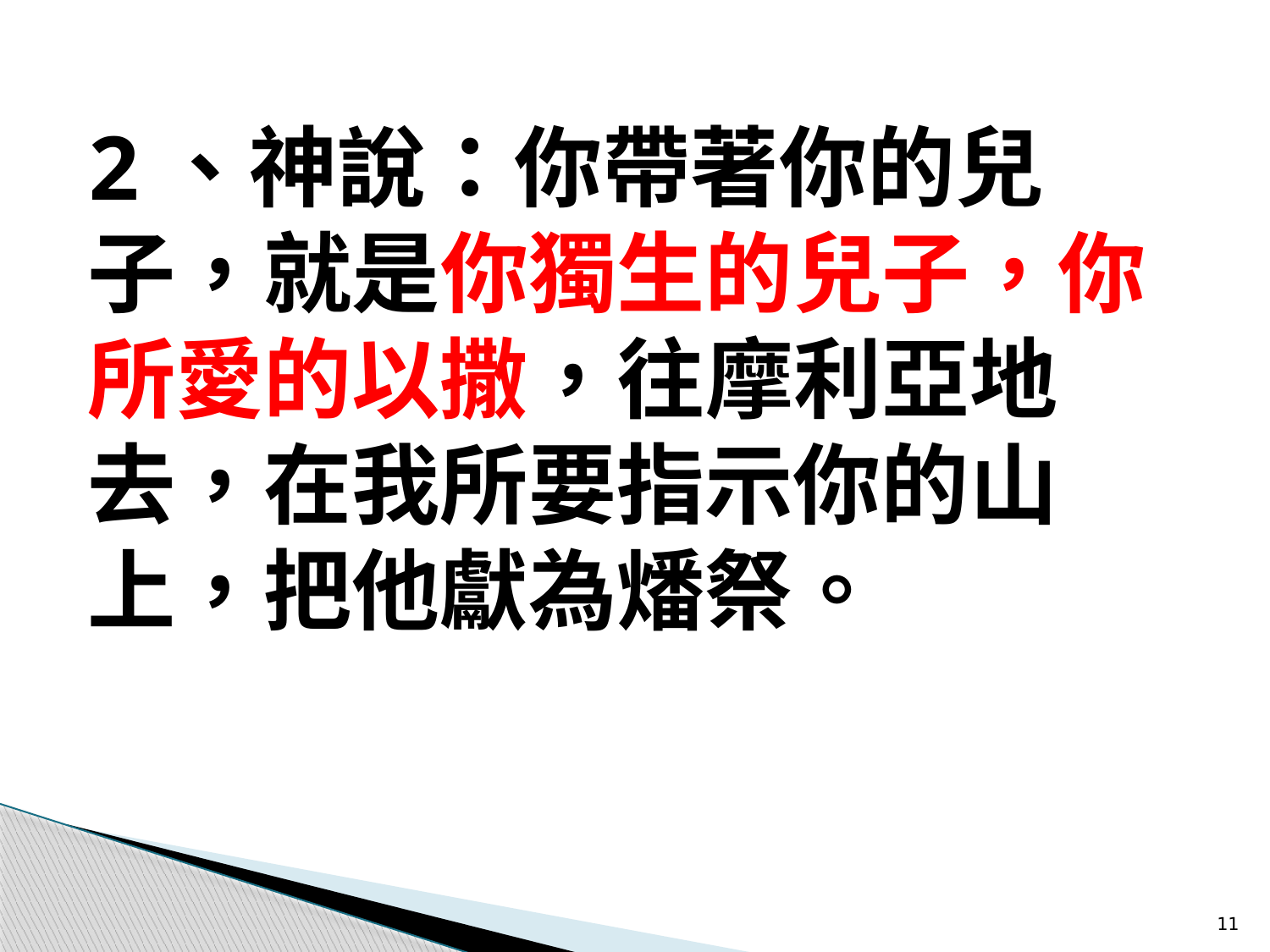

2、神說：你帶著你的兒子，就是你獨生的兒子，你所愛的以撒，往摩利亞地去，在我所要指示你的山上，把他獻為燔祭。
11